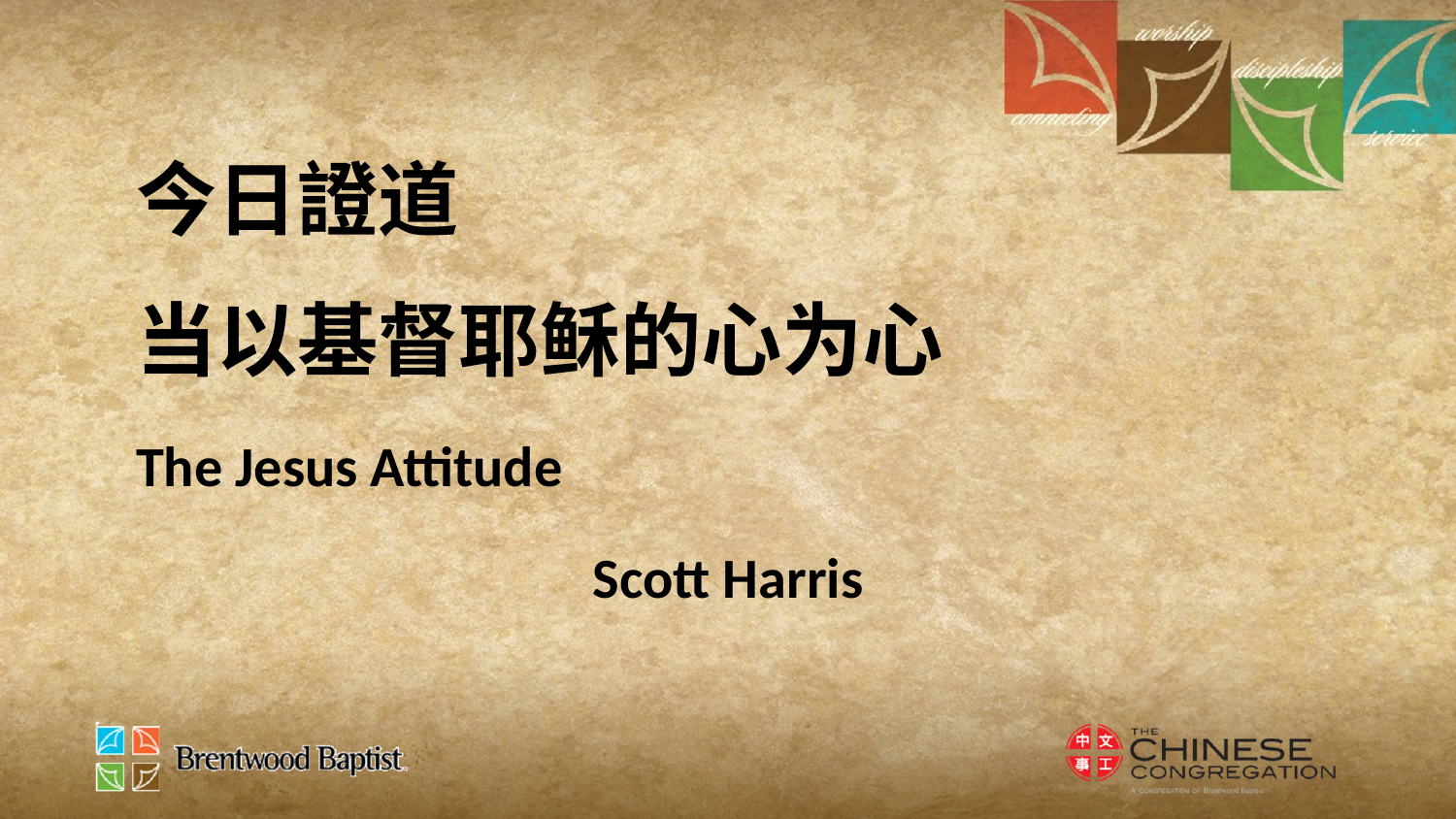

今日證道

当以基督耶稣的心为心

The Jesus Attitude

Scott Harris